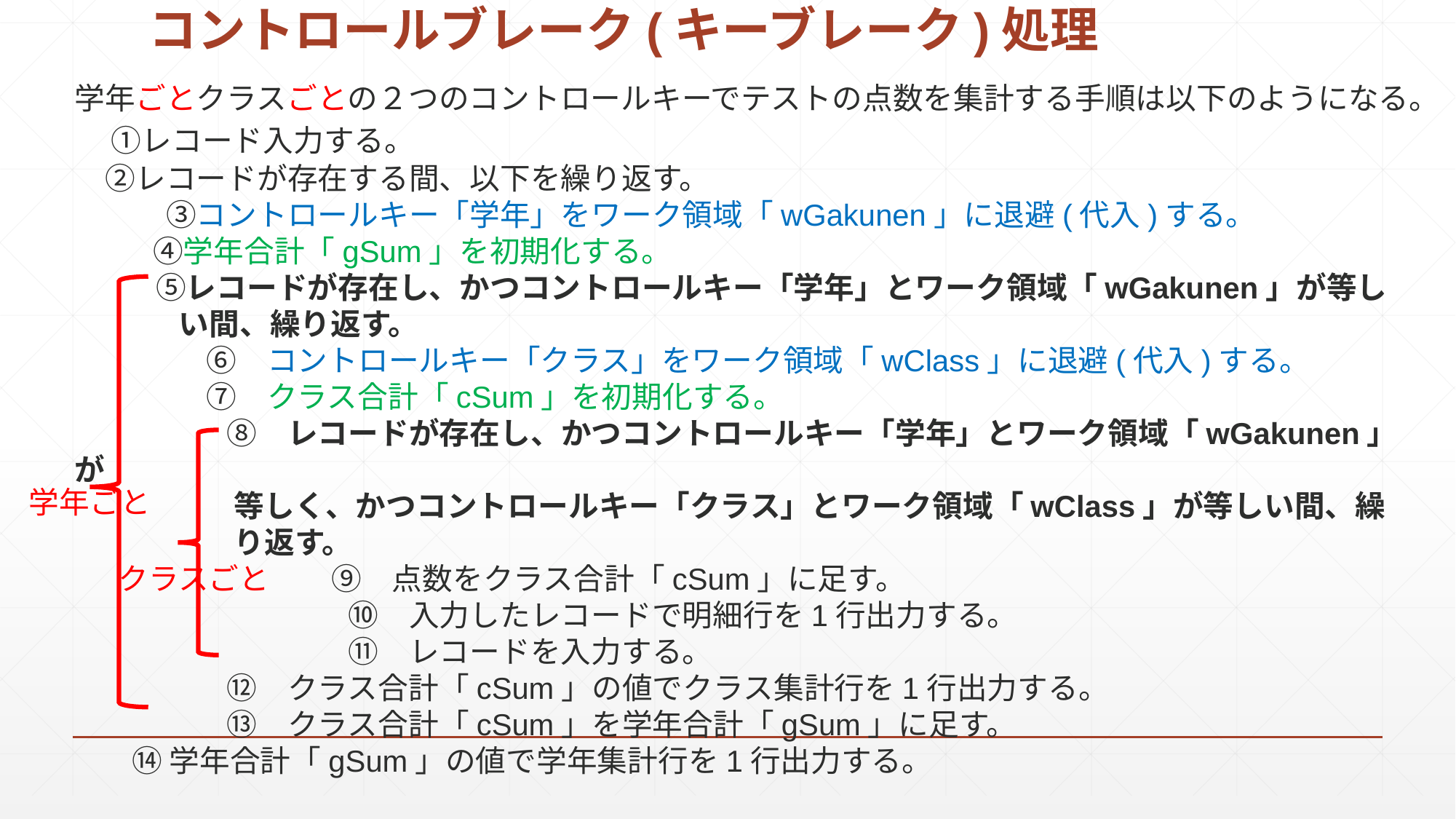

# コントロールブレーク(キーブレーク)処理
学年ごとクラスごとの２つのコントロールキーでテストの点数を集計する手順は以下のようになる。
　①レコード入力する。
　②レコードが存在する間、以下を繰り返す。
　　　③コントロールキー「学年」をワーク領域「wGakunen」に退避(代入)する。
    　  ④学年合計「gSum」を初期化する。
　　   ⑤レコードが存在し、かつコントロールキー「学年」とワーク領域「wGakunen」が等し
              い間、繰り返す。
　　　      ⑥　コントロールキー「クラス」をワーク領域「wClass」に退避(代入)する。
　　　      ⑦　クラス合計「cSum」を初期化する。
　　　　　⑧　レコードが存在し、かつコントロールキー「学年」とワーク領域「wGakunen」が
                      等しく、かつコントロールキー「クラス」とワーク領域「wClass」が等しい間、繰
                      り返す。
　　　　　　　　  ⑨　点数をクラス合計「cSum」に足す。
　　　　　　　　　⑩　入力したレコードで明細行を1行出力する。
　　　　　　　　　⑪　レコードを入力する。
　　　　　⑫　クラス合計「cSum」の値でクラス集計行を1行出力する。
　　　　　⑬　クラス合計「cSum」を学年合計「gSum」に足す。
　    ⑭ 学年合計「gSum」の値で学年集計行を1行出力する。

学年ごと
クラスごと